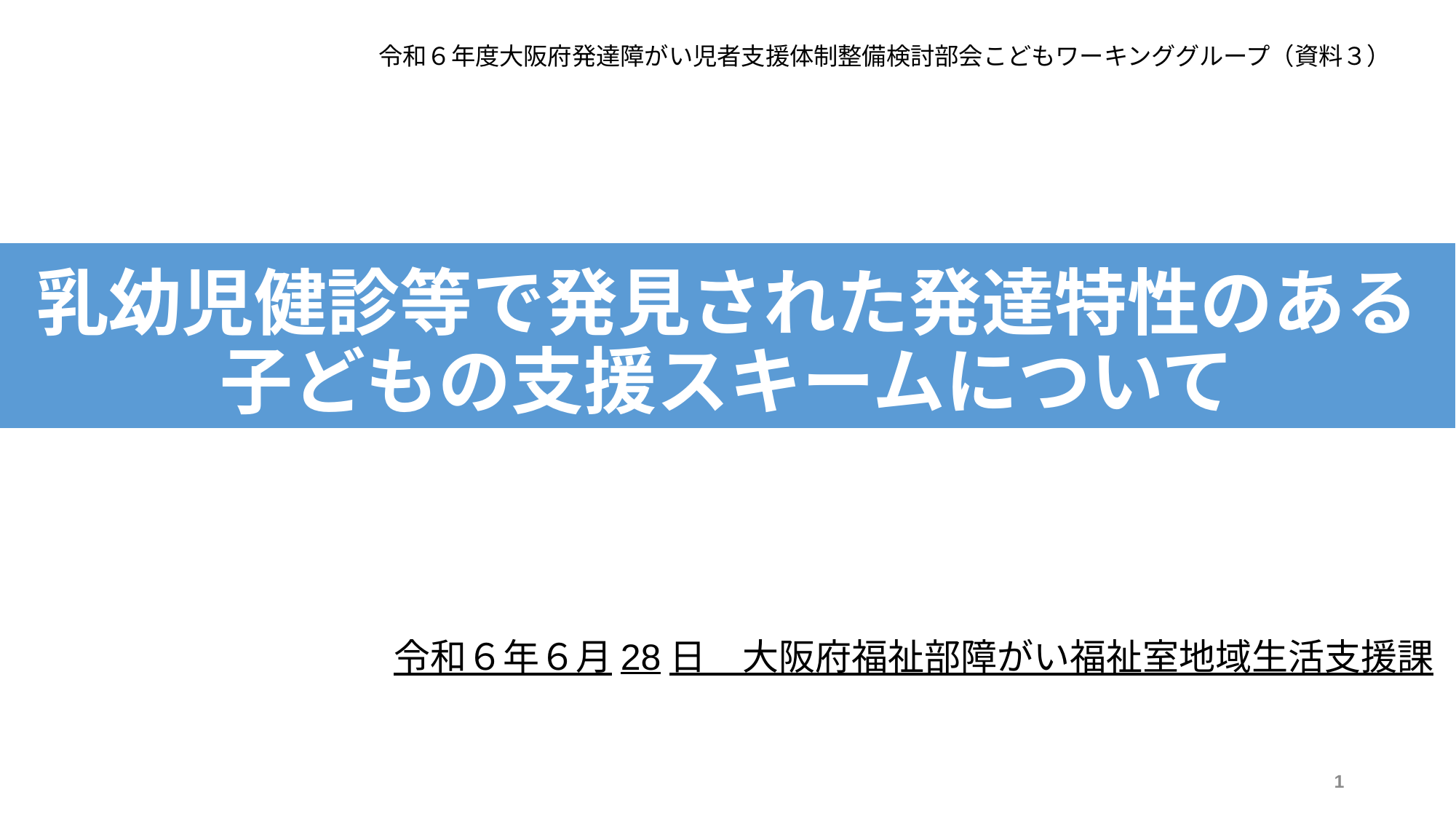

令和６年度大阪府発達障がい児者支援体制整備検討部会こどもワーキンググループ（資料３）
# 乳幼児健診等で発見された発達特性のある子どもの支援スキームについて
令和６年６月28日　大阪府福祉部障がい福祉室地域生活支援課
1